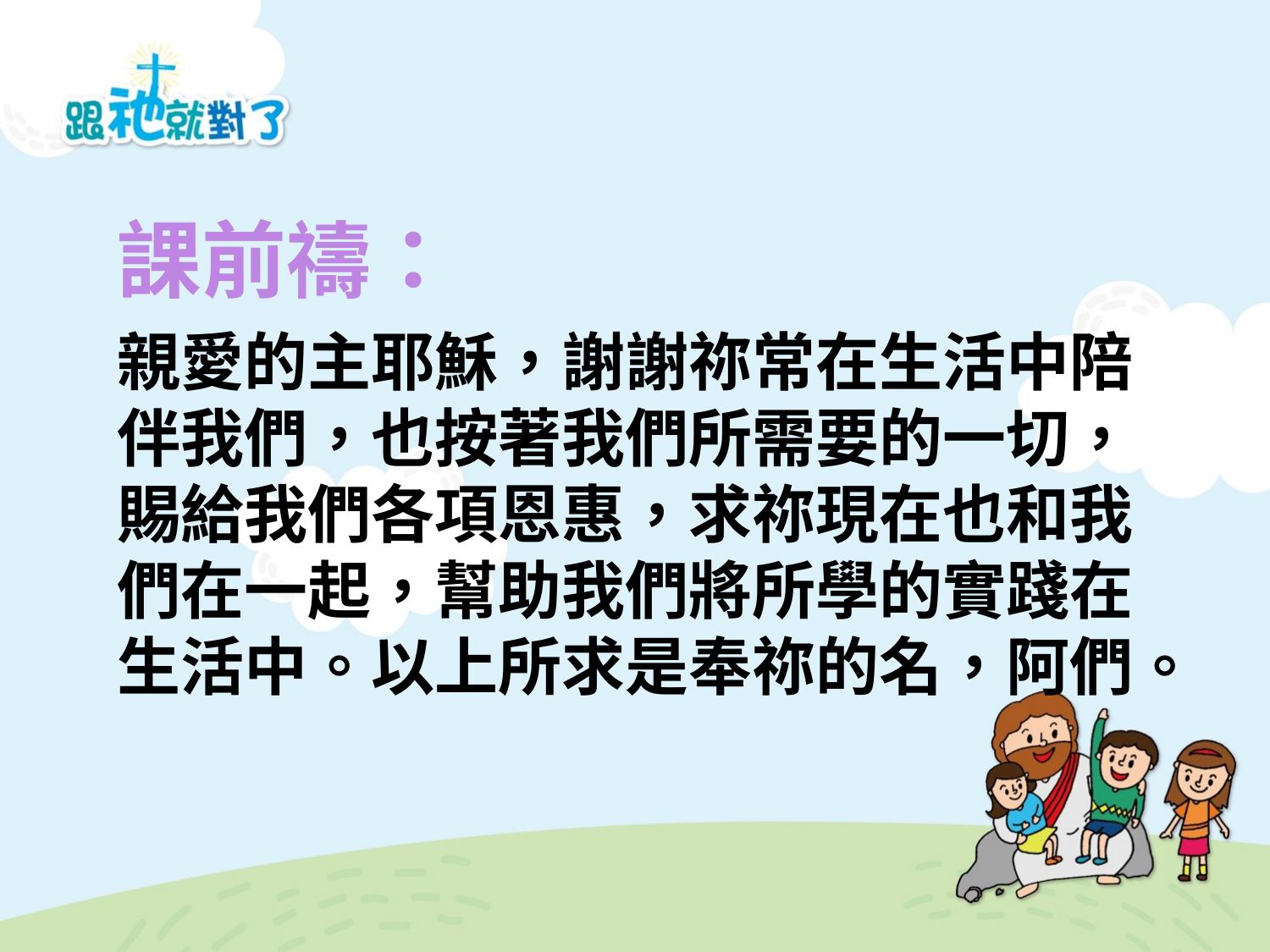

課前禱：
親愛的主耶穌，謝謝祢常在生活中陪伴我們，也按著我們所需要的一切，賜給我們各項恩惠，求祢現在也和我們在一起，幫助我們將所學的實踐在生活中。以上所求是奉祢的名，阿們。